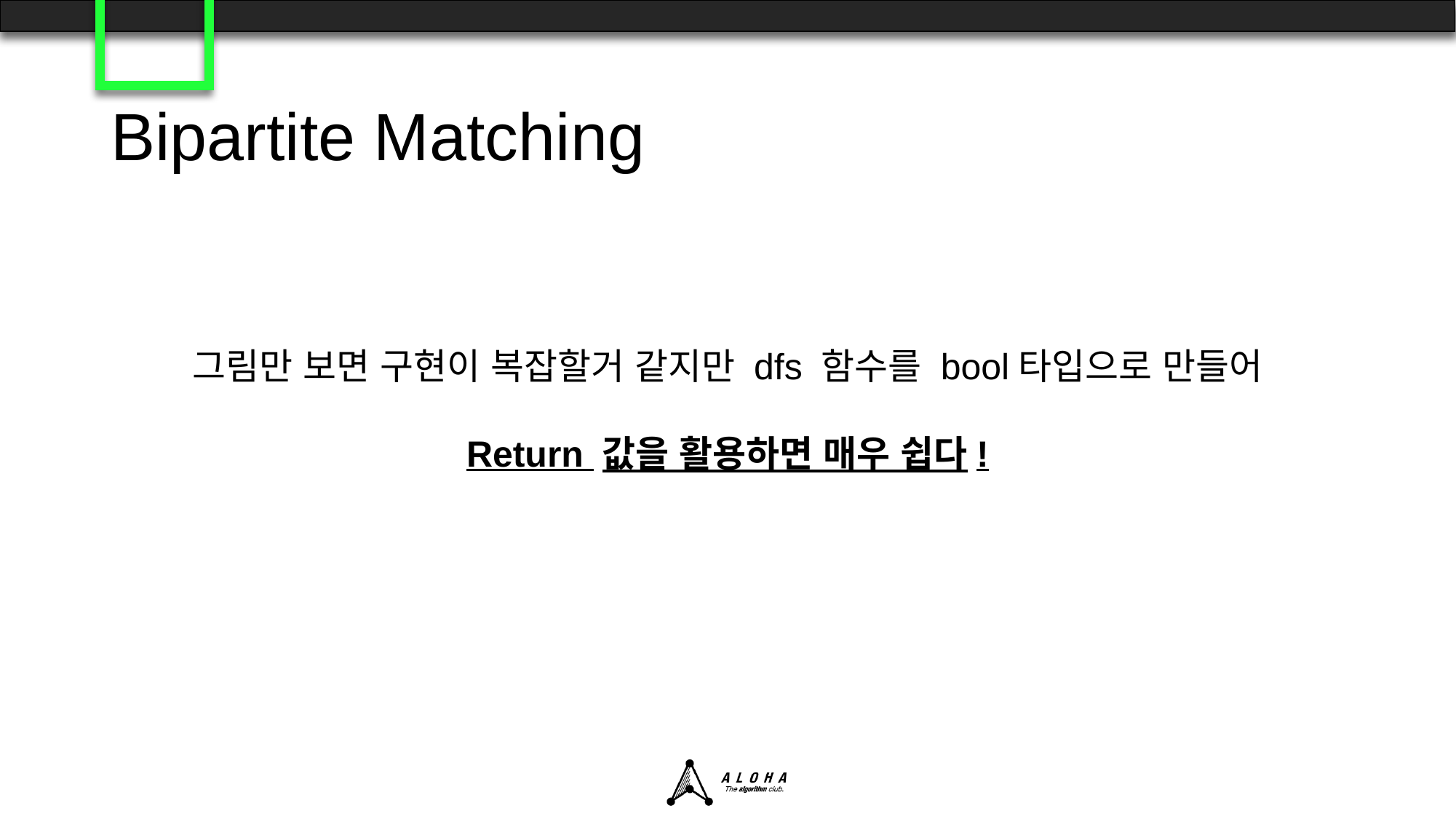

# Bipartite Matching
그림만 보면 구현이 복잡할거 같지만 dfs 함수를 bool타입으로 만들어

Return 값을 활용하면 매우 쉽다!